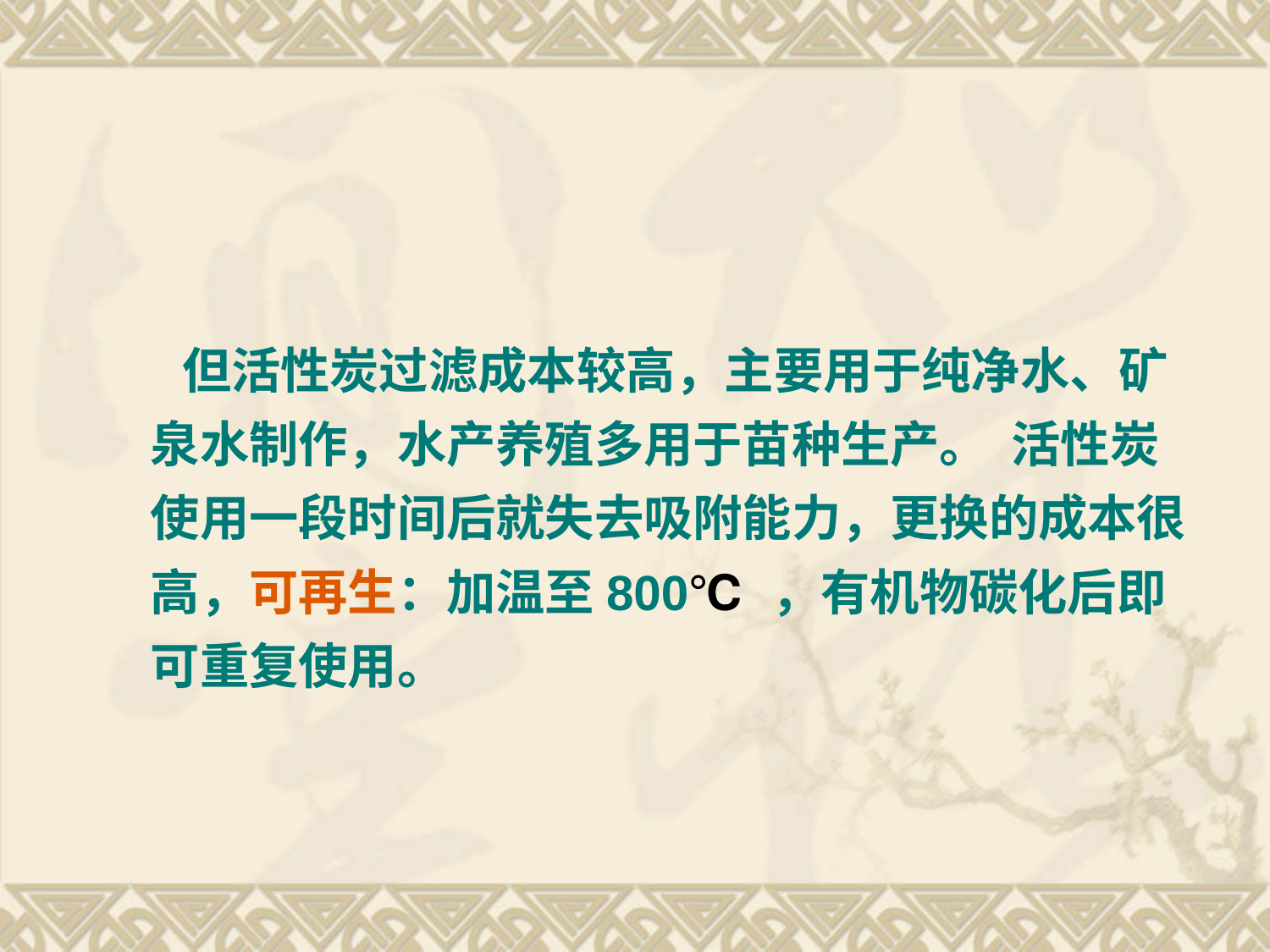

#
      但活性炭过滤成本较高，主要用于纯净水、矿泉水制作，水产养殖多用于苗种生产。  活性炭使用一段时间后就失去吸附能力，更换的成本很高，可再生：加温至800℃ ，有机物碳化后即可重复使用。